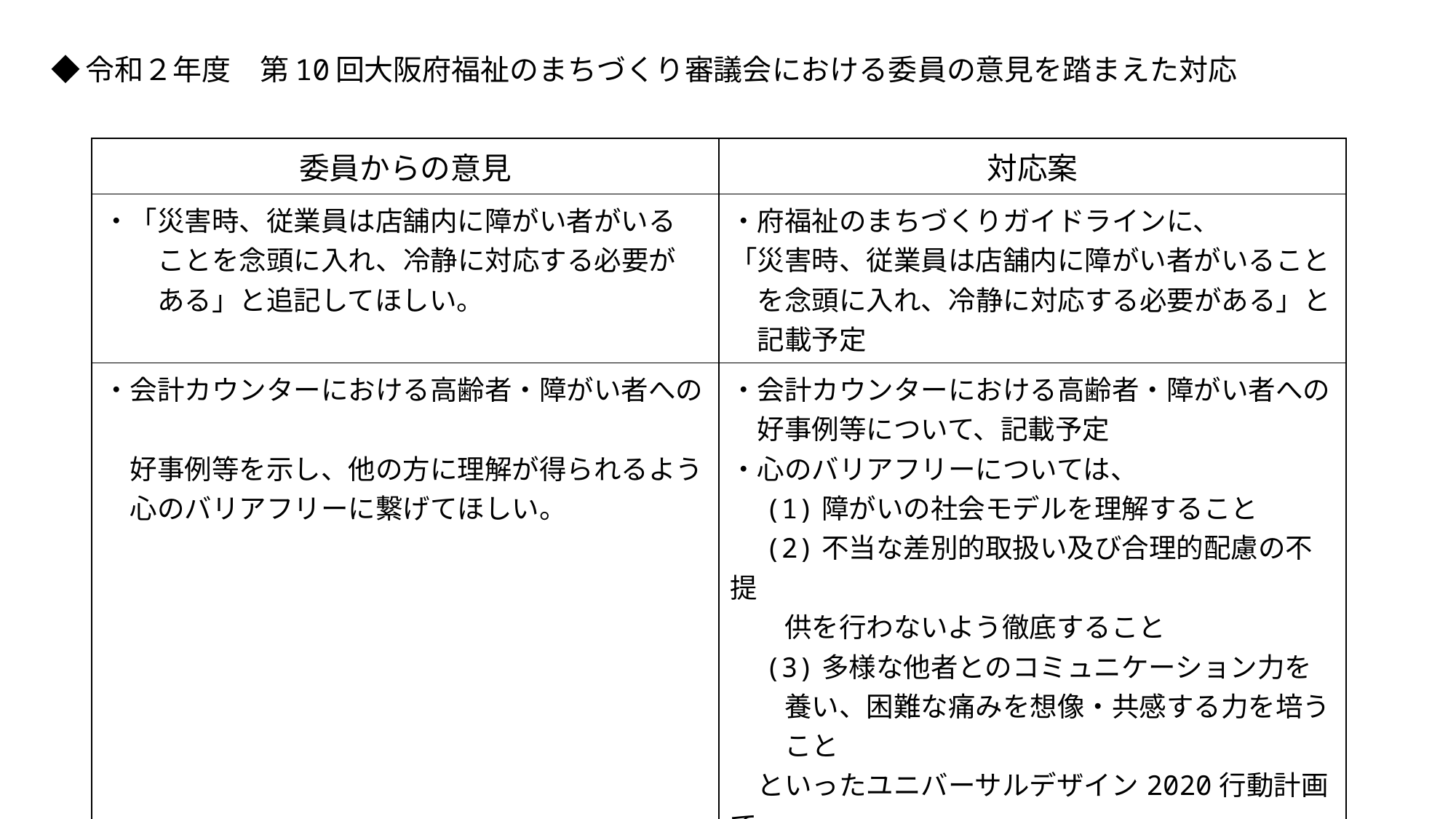

◆令和２年度　第10回大阪府福祉のまちづくり審議会における委員の意見を踏まえた対応
| 委員からの意見 | 対応案 |
| --- | --- |
| ・「災害時、従業員は店舗内に障がい者がいる 　　ことを念頭に入れ、冷静に対応する必要が 　　ある」と追記してほしい。 | ・府福祉のまちづくりガイドラインに、 「災害時、従業員は店舗内に障がい者がいること 　を念頭に入れ、冷静に対応する必要がある」と 　記載予定 |
| ・会計カウンターにおける高齢者・障がい者への　 　好事例等を示し、他の方に理解が得られるよう 　心のバリアフリーに繋げてほしい。 | ・会計カウンターにおける高齢者・障がい者への 　好事例等について、記載予定 ・心のバリアフリーについては、 　(1)障がいの社会モデルを理解すること 　(2)不当な差別的取扱い及び合理的配慮の不提 　　供を行わないよう徹底すること 　(3)多様な他者とのコミュニケーション力を 　　養い、困難な痛みを想像・共感する力を培う 　　こと 　といったユニバーサルデザイン2020行動計画で 　示されたポイントを踏まえ、推進することが 　重要であることから検討を進める。 |